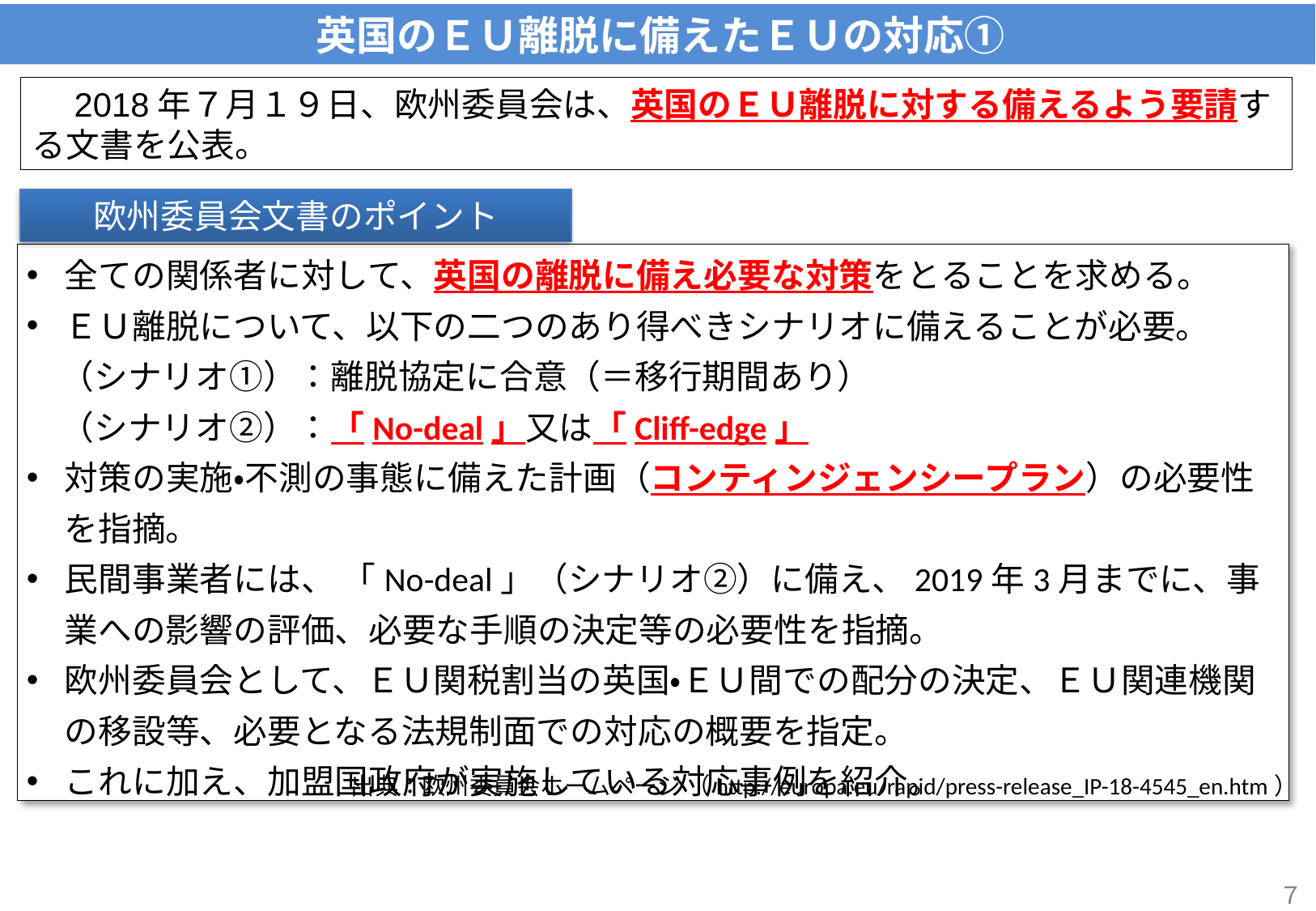

英国のＥＵ離脱に備えたＥＵの対応①
　2018年７月１９日、欧州委員会は、英国のＥＵ離脱に対する備えるよう要請する文書を公表。
欧州委員会文書のポイント
全ての関係者に対して、英国の離脱に備え必要な対策をとることを求める。
ＥＵ離脱について、以下の二つのあり得べきシナリオに備えることが必要。
　（シナリオ①）：離脱協定に合意（＝移行期間あり）
　（シナリオ②）：「No-deal」又は「Cliff-edge」
対策の実施・不測の事態に備えた計画（コンティンジェンシープラン）の必要性を指摘。
民間事業者には、 「No-deal」（シナリオ②）に備え、2019年3月までに、事業への影響の評価、必要な手順の決定等の必要性を指摘。
欧州委員会として、ＥＵ関税割当の英国・ＥＵ間での配分の決定、ＥＵ関連機関の移設等、必要となる法規制面での対応の概要を指定。
これに加え、加盟国政府が実施している対応事例を紹介。
出典：欧州委員会ホームページ （http://europa.eu/rapid/press-release_IP-18-4545_en.htm）
７